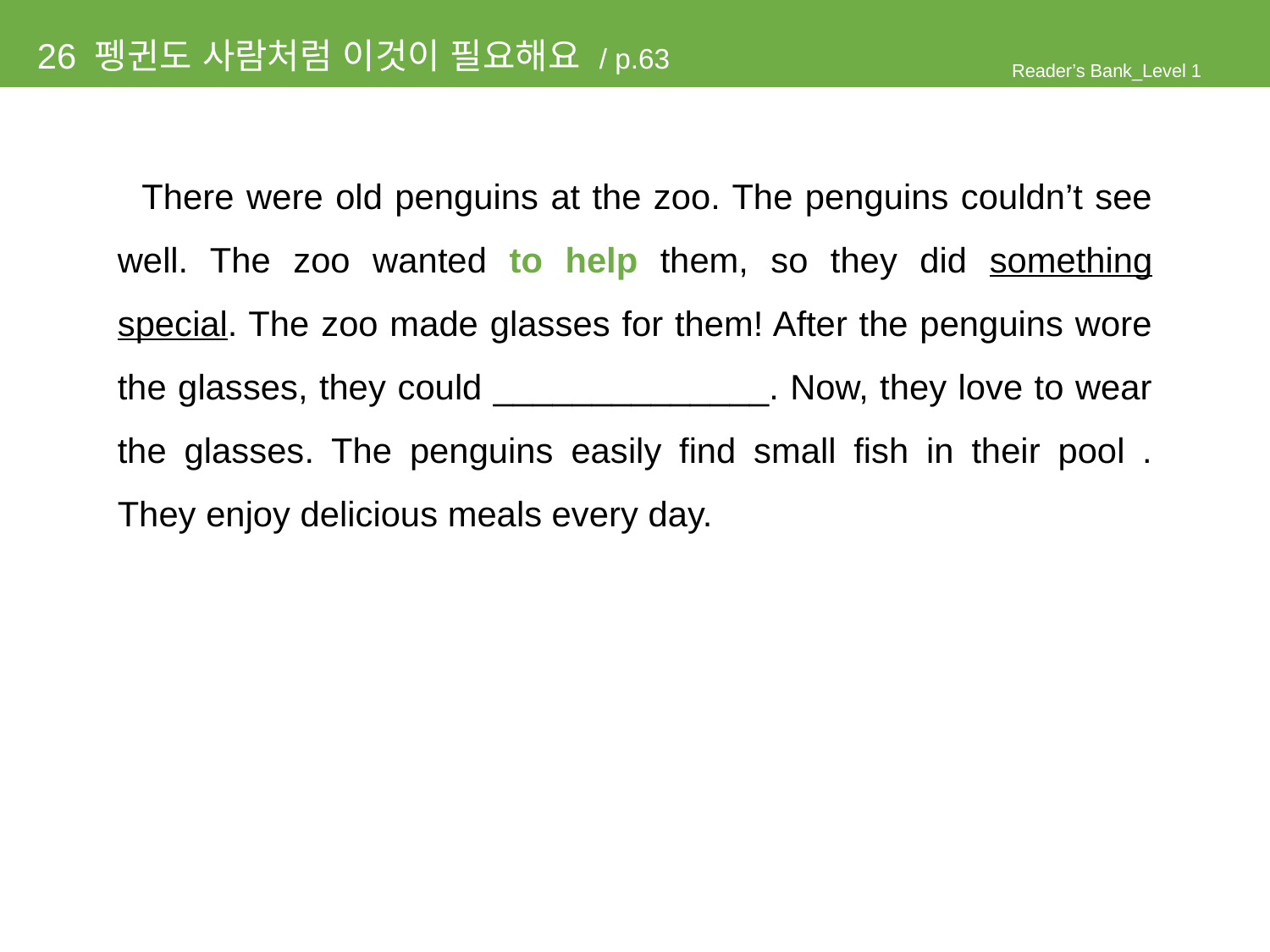

# 26 펭귄도 사람처럼 이것이 필요해요 / p.63
Reader’s Bank_Level 1
  There were old penguins at the zoo. The penguins couldn’t see well. The zoo wanted to help them, so they did something special. The zoo made glasses for them! After the penguins wore the glasses, they could ______________. Now, they love to wear the glasses. The penguins easily find small fish in their pool . They enjoy delicious meals every day.